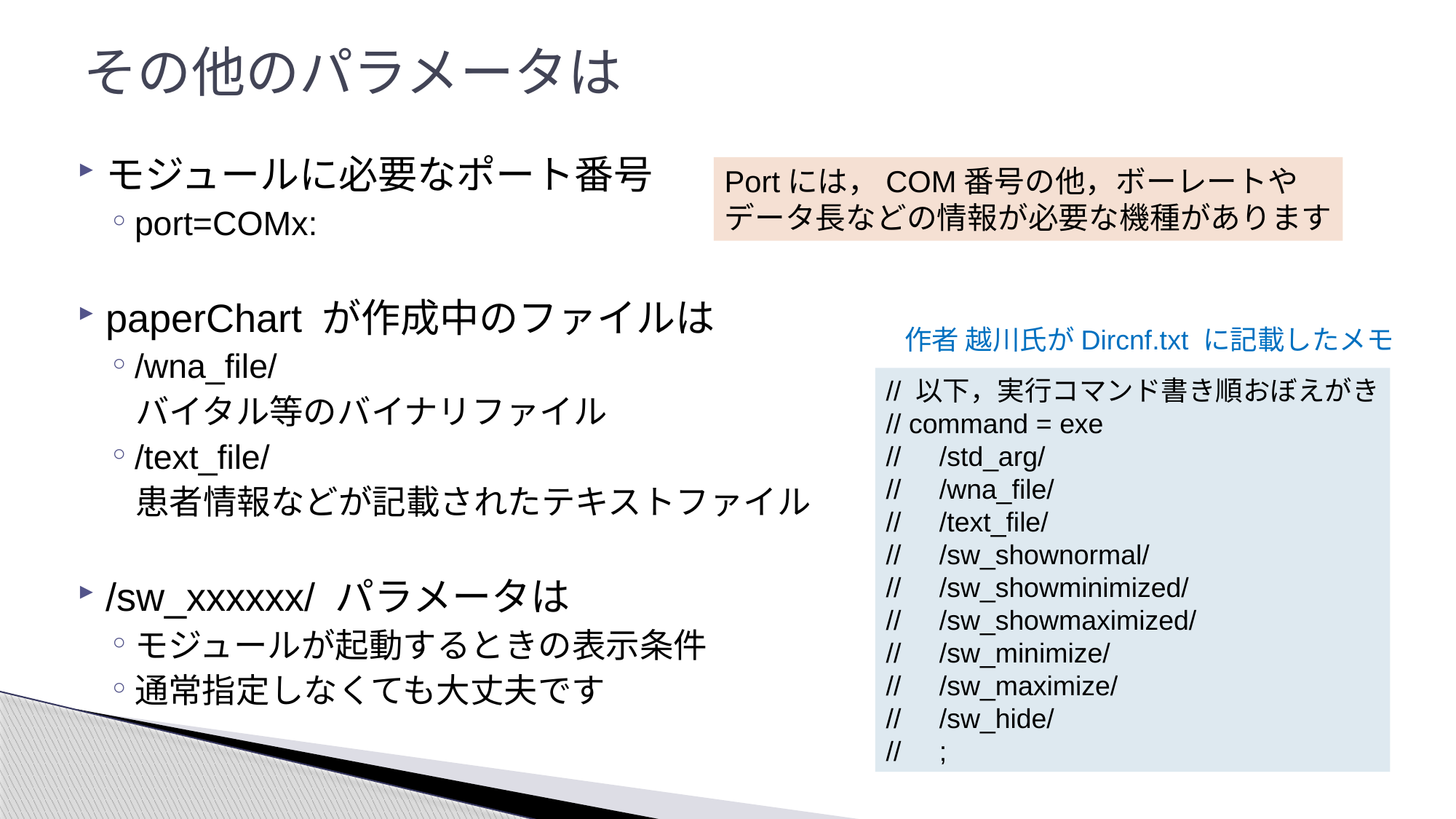

# その他のパラメータは
モジュールに必要なポート番号
port=COMx:

paperChart が作成中のファイルは
/wna_file/
バイタル等のバイナリファイル
/text_file/
患者情報などが記載されたテキストファイル

/sw_xxxxxx/ パラメータは
モジュールが起動するときの表示条件
通常指定しなくても大丈夫です
Portには，COM番号の他，ボーレートや
データ長などの情報が必要な機種があります
作者 越川氏がDircnf.txt に記載したメモ
// 以下，実行コマンド書き順おぼえがき
// command = exe
//     /std_arg/
//     /wna_file/
//     /text_file/
//     /sw_shownormal/
//     /sw_showminimized/
//     /sw_showmaximized/
//     /sw_minimize/
//     /sw_maximize/
//     /sw_hide/
//     ;